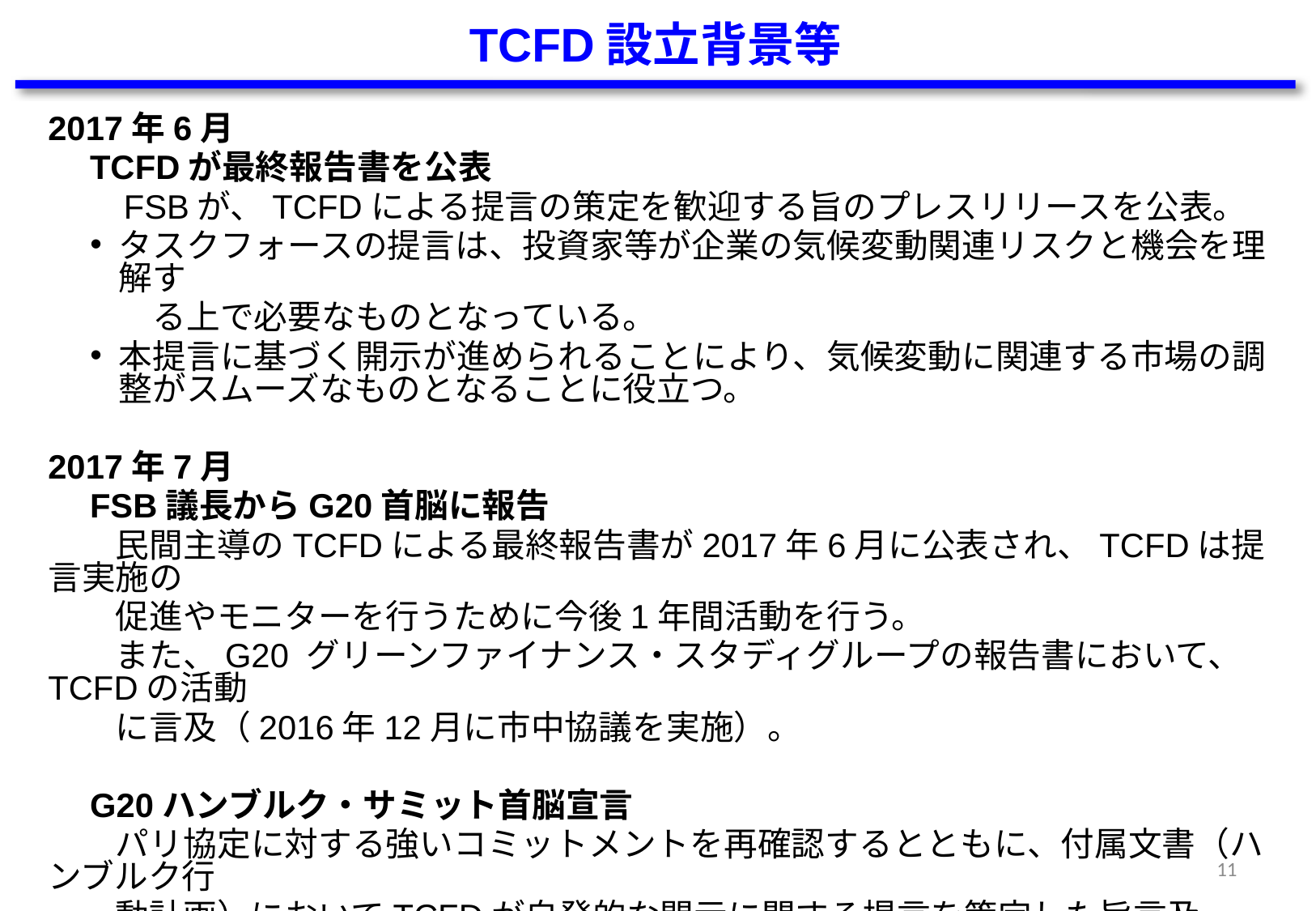

TCFD設立背景等

2017年6月
　TCFDが最終報告書を公表
　　FSBが、TCFDによる提言の策定を歓迎する旨のプレスリリースを公表。
タスクフォースの提言は、投資家等が企業の気候変動関連リスクと機会を理解す
　る上で必要なものとなっている。
本提言に基づく開示が進められることにより、気候変動に関連する市場の調整がスムーズなものとなることに役立つ。

2017年7月
　FSB議長からG20首脳に報告
　　民間主導のTCFDによる最終報告書が2017年6月に公表され、TCFDは提言実施の
　　促進やモニターを行うために今後1年間活動を行う。
　　また、G20 グリーンファイナンス・スタディグループの報告書において、TCFDの活動
　　に言及（2016年12月に市中協議を実施）。

　G20ハンブルク・サミット首脳宣言
　　パリ協定に対する強いコミットメントを再確認するとともに、付属文書（ハンブルク行
　　動計画）においてTCFDが自発的な開示に関する提言を策定した旨言及。
11